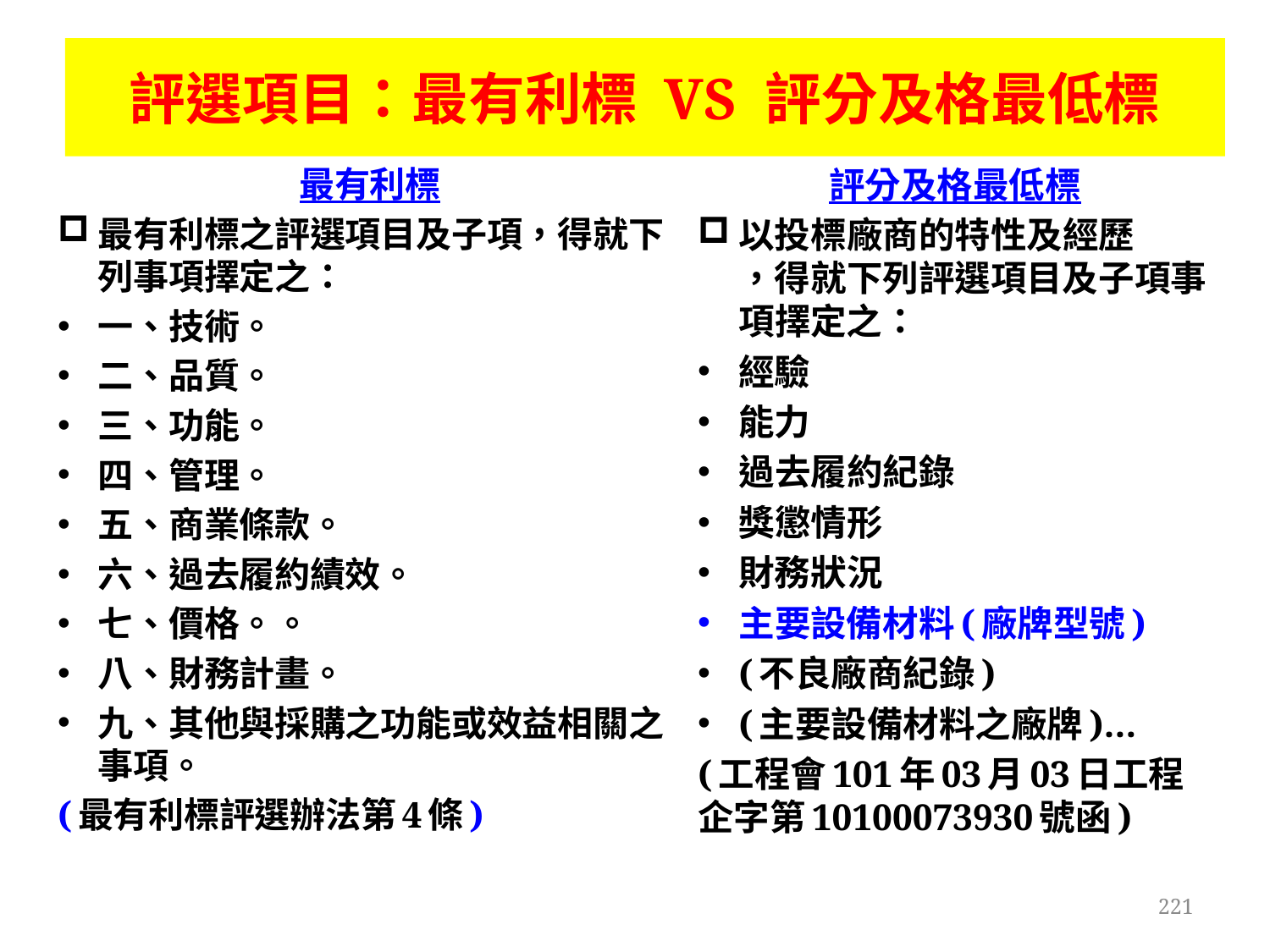

# 評選項目：最有利標 VS 評分及格最低標
最有利標
最有利標之評選項目及子項，得就下列事項擇定之：
一、技術。
二、品質。
三、功能。
四、管理。
五、商業條款。
六、過去履約績效。
七、價格。。
八、財務計畫。
九、其他與採購之功能或效益相關之事項。
(最有利標評選辦法第4條)

評分及格最低標
以投標廠商的特性及經歷
，得就下列評選項目及子項事項擇定之：
經驗
能力
過去履約紀錄
獎懲情形
財務狀況
主要設備材料(廠牌型號)
(不良廠商紀錄)
(主要設備材料之廠牌)…
(工程會101年03月03日工程企字第10100073930號函)
221